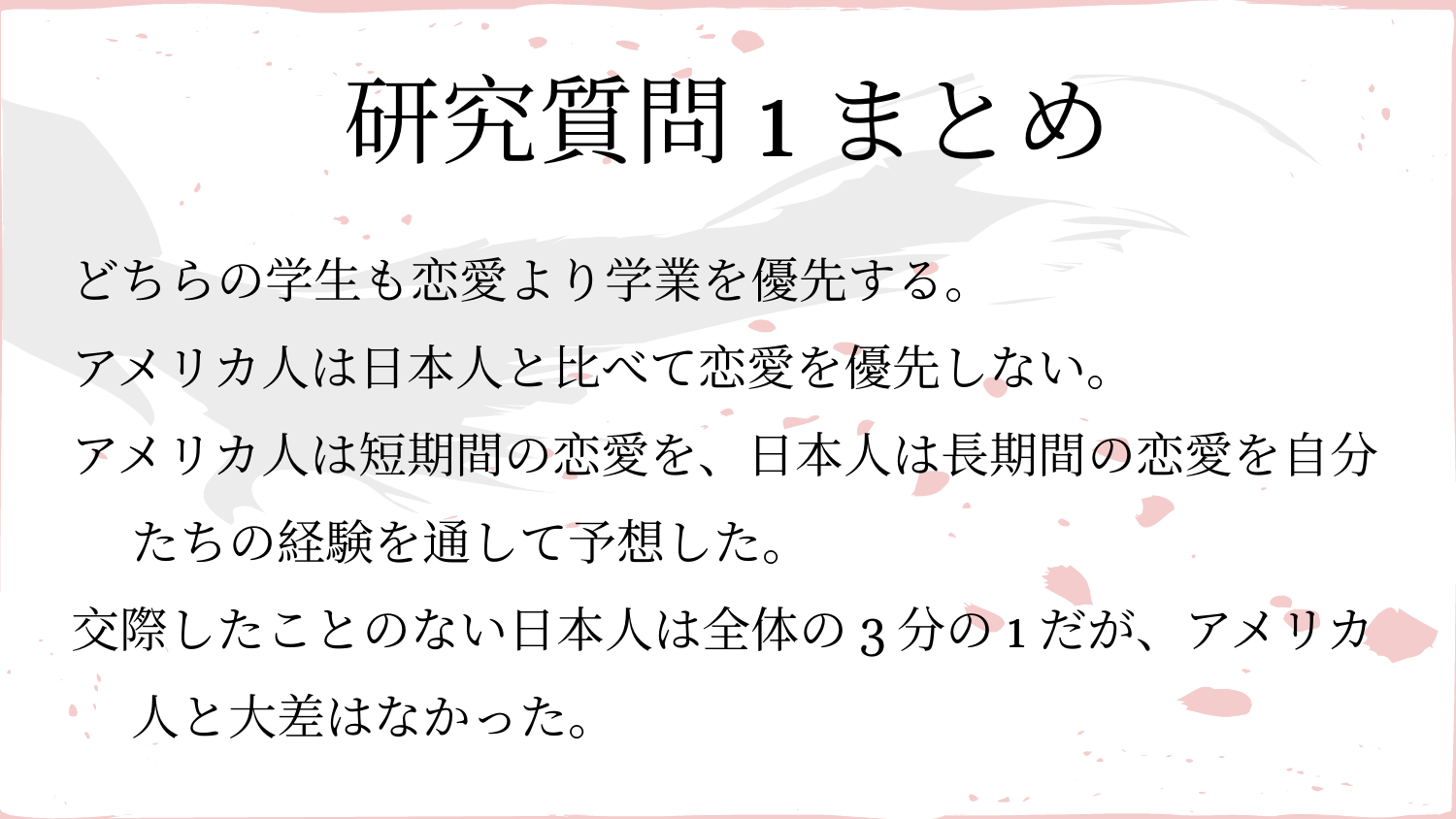

# 研究質問1まとめ
どちらの学生も恋愛より学業を優先する。
アメリカ人は日本人と比べて恋愛を優先しない。
アメリカ人は短期間の恋愛を、日本人は長期間の恋愛を自分たちの経験を通して予想した。
交際したことのない日本人は全体の3分の1だが、アメリカ人と大差はなかった。